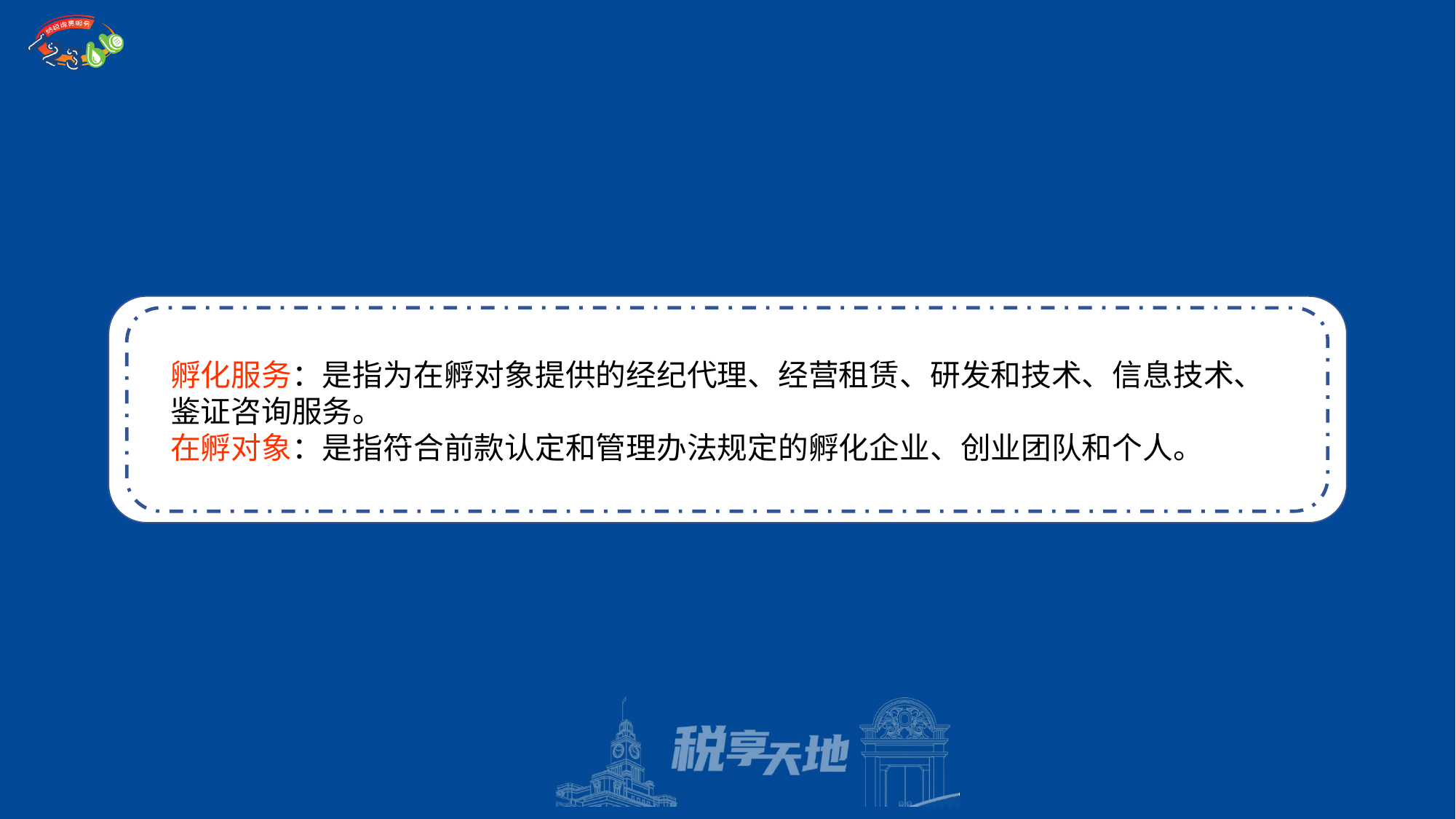

孵化服务：是指为在孵对象提供的经纪代理、经营租赁、研发和技术、信息技术、鉴证咨询服务。
在孵对象：是指符合前款认定和管理办法规定的孵化企业、创业团队和个人。